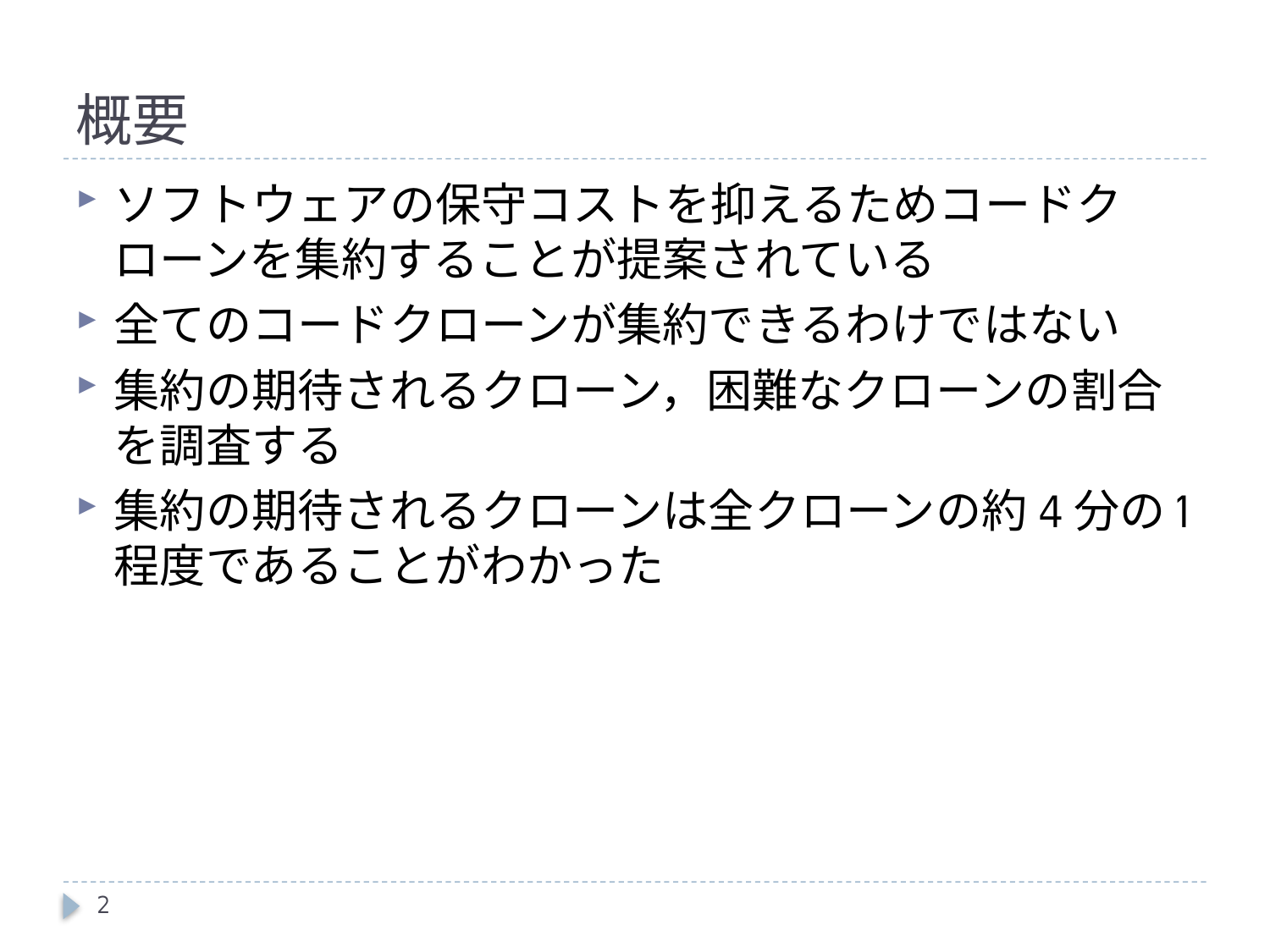

# 概要
ソフトウェアの保守コストを抑えるためコードクローンを集約することが提案されている
全てのコードクローンが集約できるわけではない
集約の期待されるクローン，困難なクローンの割合を調査する
集約の期待されるクローンは全クローンの約4分の1程度であることがわかった
2